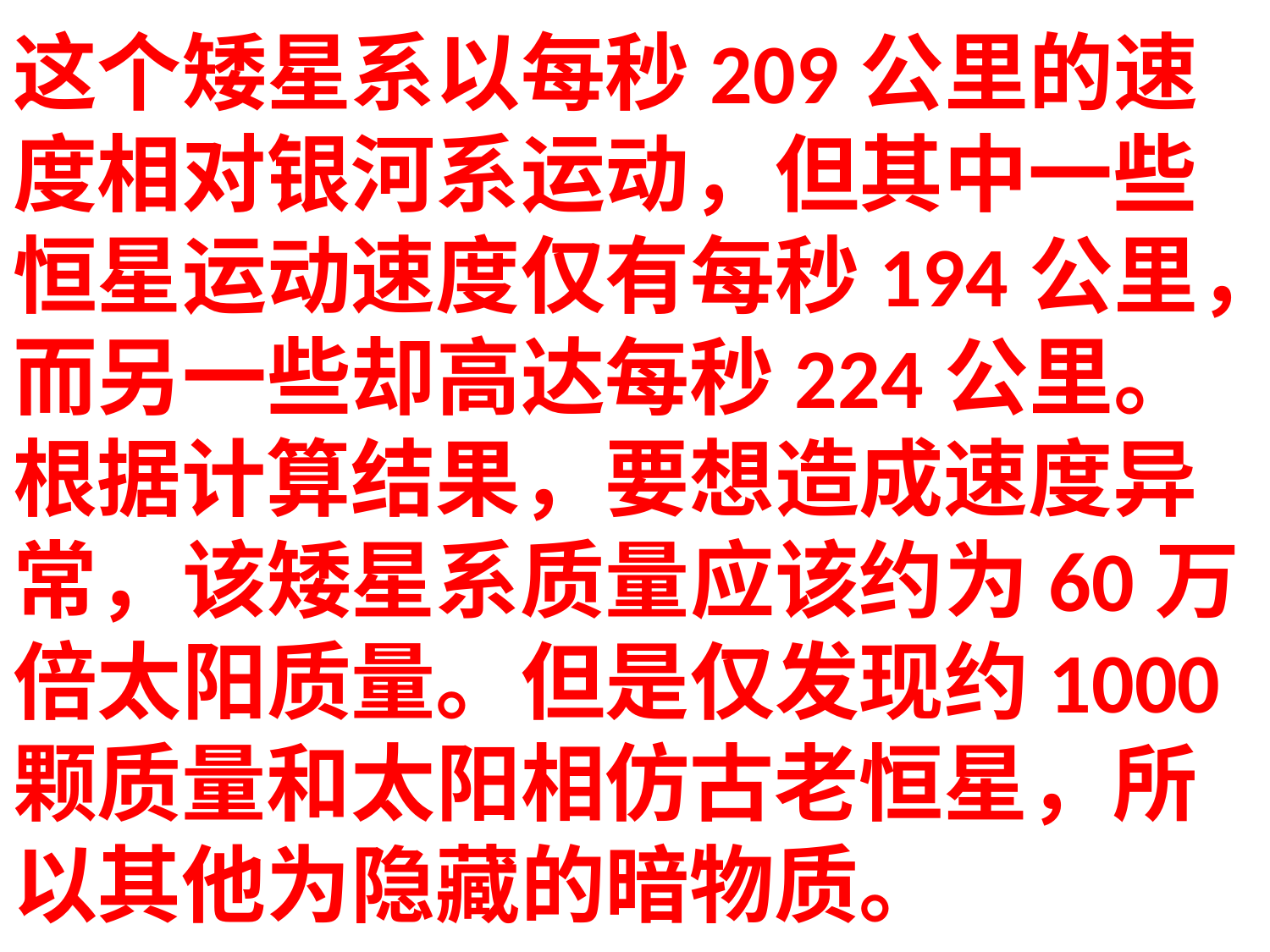

# 这个矮星系以每秒209公里的速度相对银河系运动，但其中一些恒星运动速度仅有每秒194公里，而另一些却高达每秒224公里。 根据计算结果，要想造成速度异常，该矮星系质量应该约为60万倍太阳质量。但是仅发现约1000颗质量和太阳相仿古老恒星，所以其他为隐藏的暗物质。